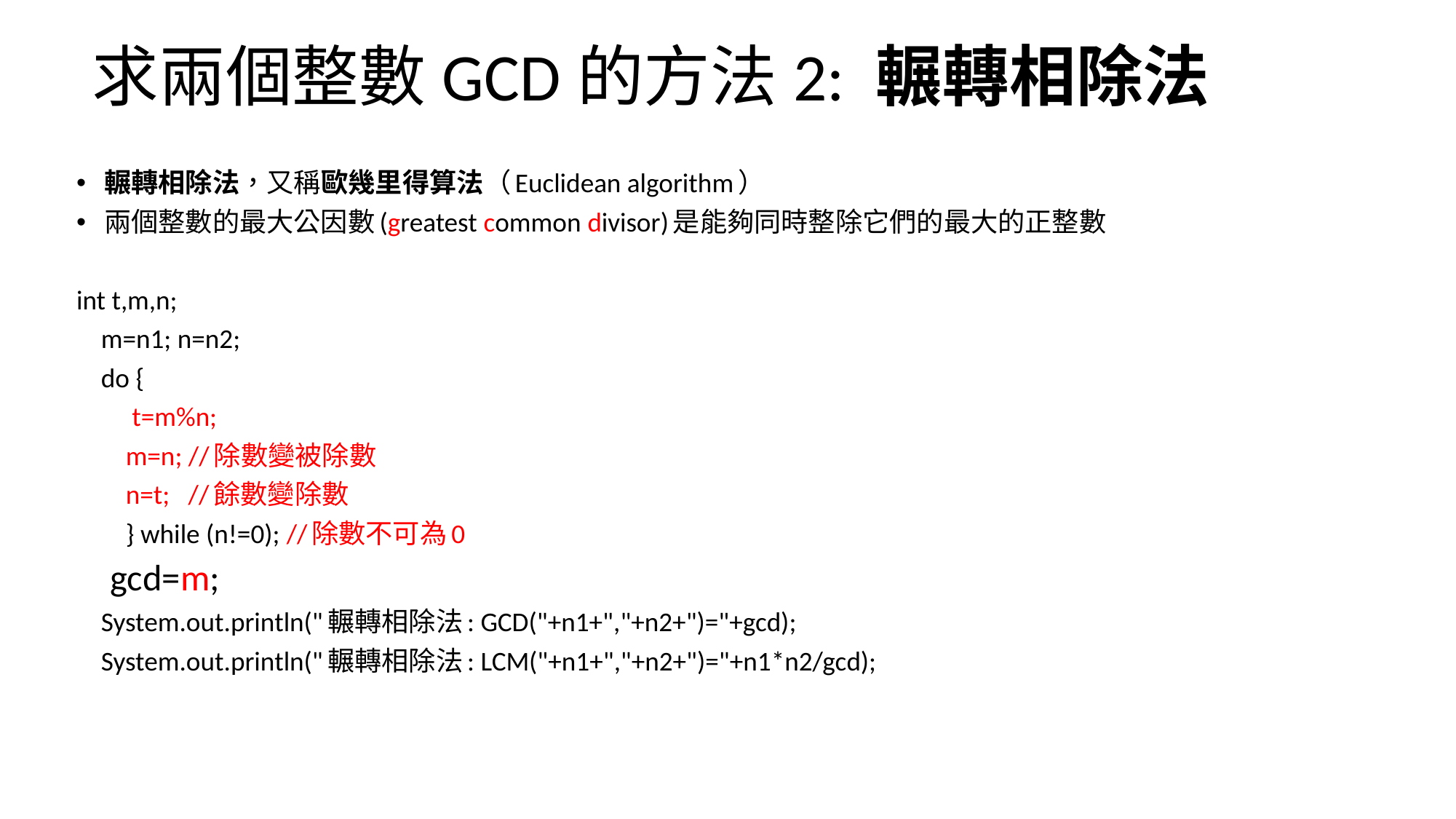

# 求兩個整數GCD的方法2: 輾轉相除法
輾轉相除法，又稱歐幾里得算法（Euclidean algorithm）
兩個整數的最大公因數(greatest common divisor)是能夠同時整除它們的最大的正整數

int t,m,n;
    m=n1; n=n2;
    do {
         t=m%n;
        m=n; //除數變被除數
        n=t;   //餘數變除數
        } while (n!=0); //除數不可為0
    gcd=m;
    System.out.println("輾轉相除法: GCD("+n1+","+n2+")="+gcd);
    System.out.println("輾轉相除法: LCM("+n1+","+n2+")="+n1*n2/gcd);